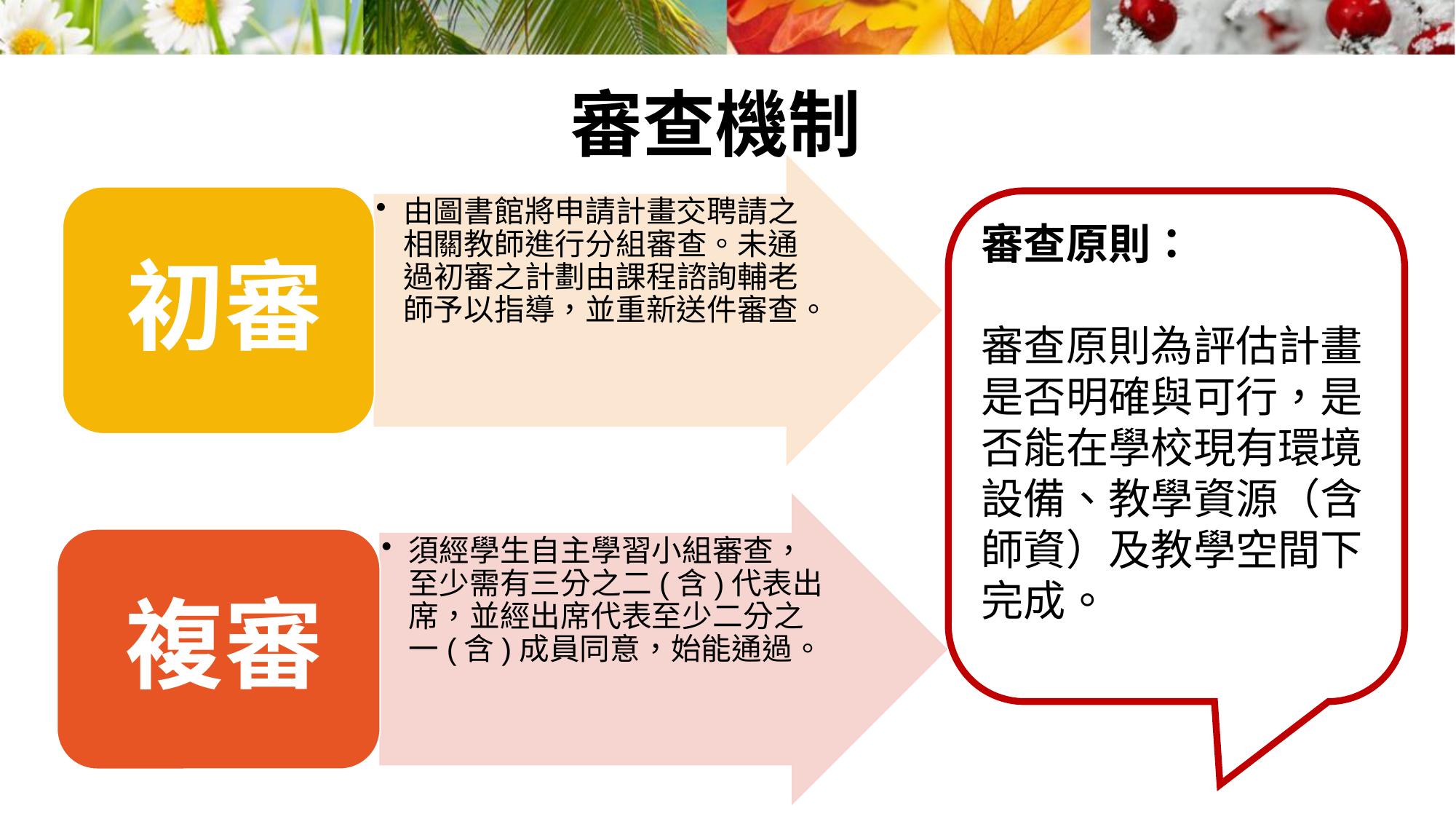

審查機制
由圖書館將申請計畫交聘請之相關教師進行分組審查。未通過初審之計劃由課程諮詢輔老師予以指導，並重新送件審查。
初審
須經學生自主學習小組審查，至少需有三分之二(含)代表出席，並經出席代表至少二分之一(含)成員同意，始能通過。
複審
審查原則：

審查原則為評估計畫是否明確與可行，是否能在學校現有環境設備、教學資源（含師資）及教學空間下完成。